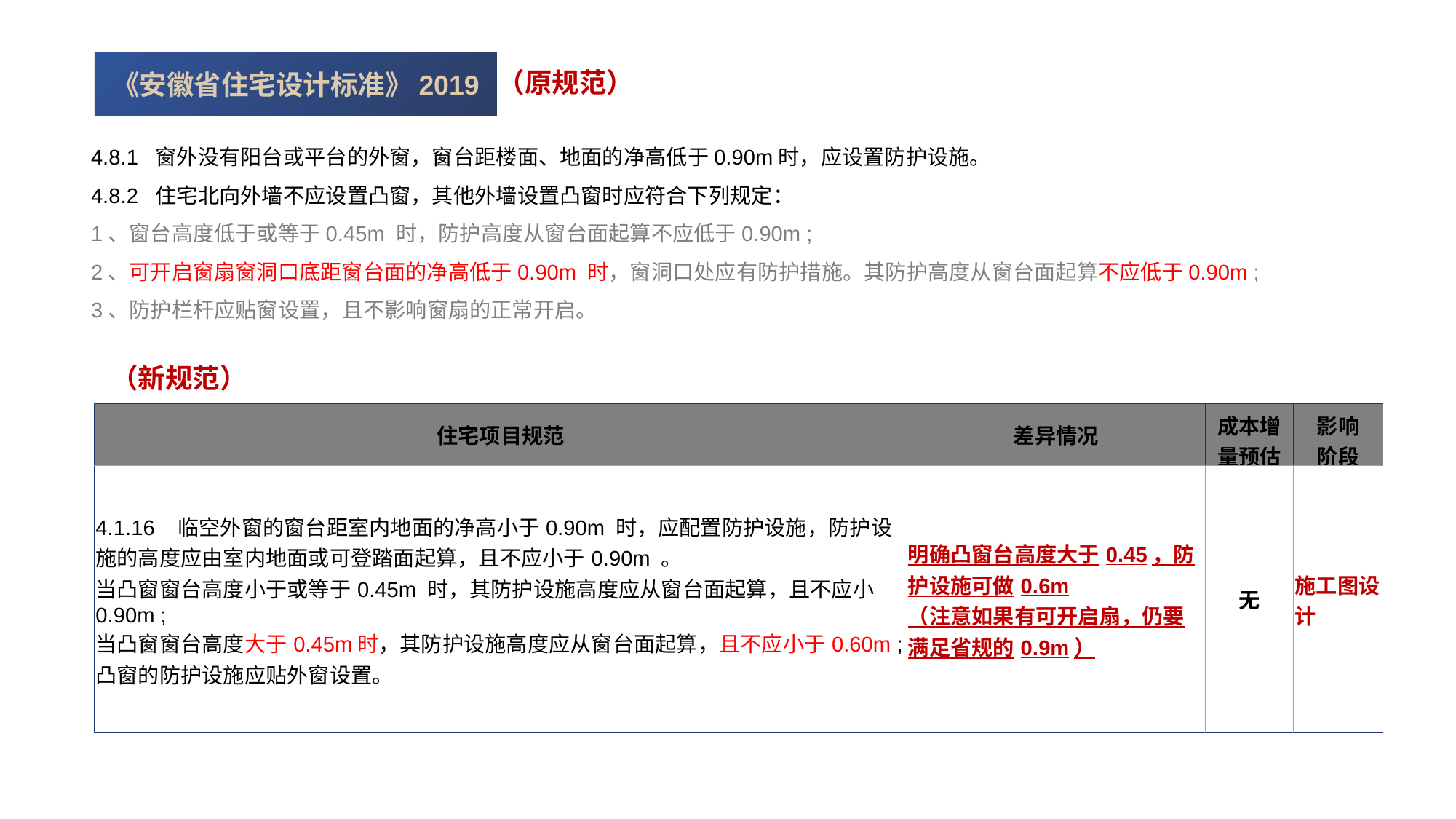

《安徽省住宅设计标准》2019
（原规范）
4.8.1  窗外没有阳台或平台的外窗，窗台距楼面、地面的净高低于0.90m时，应设置防护设施。
4.8.2  住宅北向外墙不应设置凸窗，其他外墙设置凸窗时应符合下列规定：
1、窗台高度低于或等于0.45m 时，防护高度从窗台面起算不应低于0.90m ;
2、可开启窗扇窗洞口底距窗台面的净高低于0.90m 时，窗洞口处应有防护措施。其防护高度从窗台面起算不应低于0.90m ;
3、防护栏杆应贴窗设置，且不影响窗扇的正常开启。
（新规范）
| 住宅项目规范 | 差异情况 | 成本增量预估 | 影响 阶段 |
| --- | --- | --- | --- |
| 4.1.16 临空外窗的窗台距室内地面的净高小于0.90m 时，应配置防护设施，防护设施的高度应由室内地面或可登踏面起算，且不应小于0.90m 。 当凸窗窗台高度小于或等于0.45m 时，其防护设施高度应从窗台面起算，且不应小0.90m ; 当凸窗窗台高度大于0.45m时，其防护设施高度应从窗台面起算，且不应小于0.60m ; 凸窗的防护设施应贴外窗设置。 | 明确凸窗台高度大于0.45，防护设施可做0.6m （注意如果有可开启扇，仍要满足省规的0.9m） | 无 | 施工图设计 |